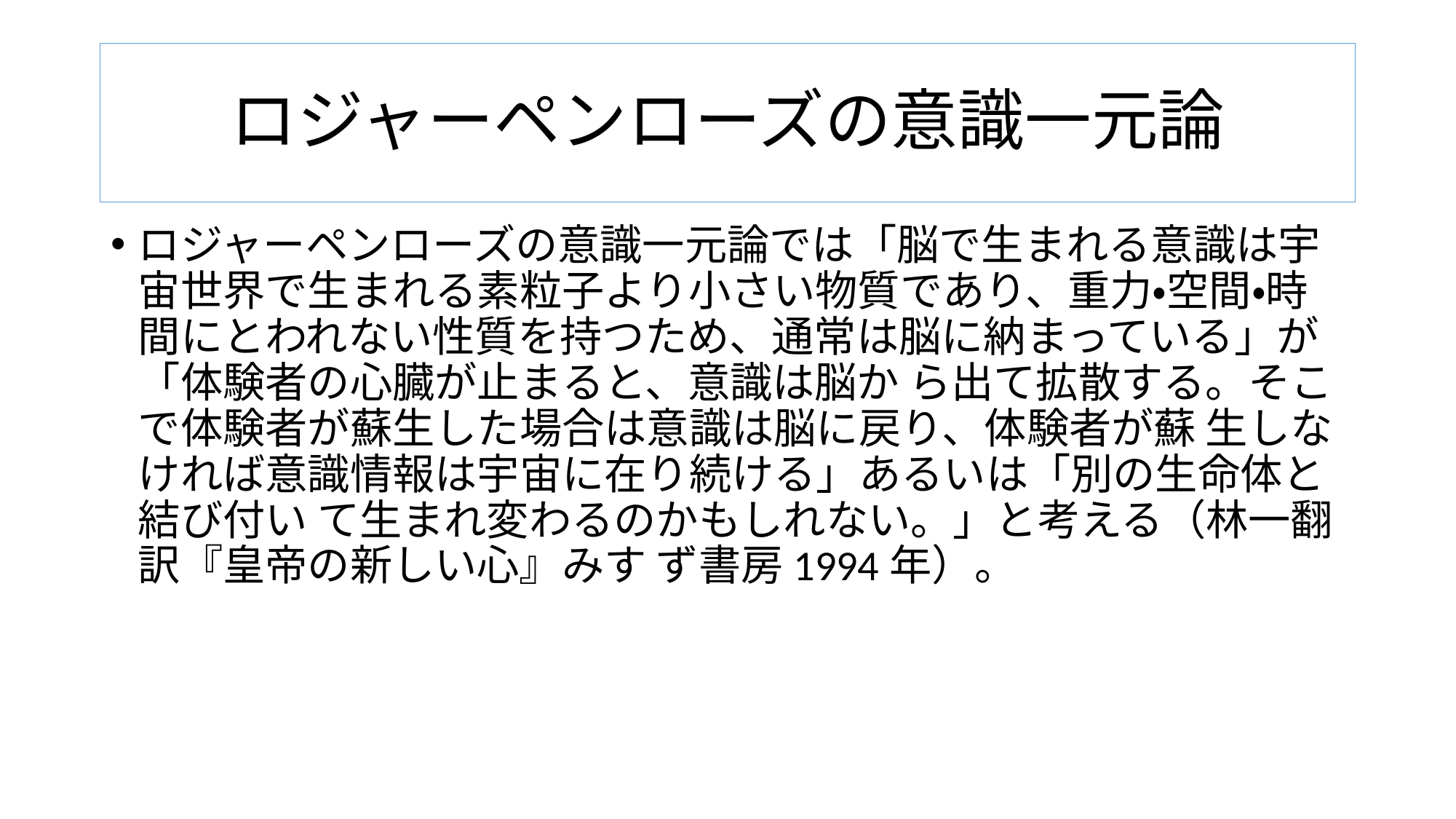

# ロジャーペンローズの意識一元論
ロジャーペンローズの意識一元論では「脳で生まれる意識は宇宙世界で生まれる素粒子より小さい物質であり、重力・空間・時間にとわれない性質を持つため、通常は脳に納まっている」が「体験者の心臓が止まると、意識は脳か ら出て拡散する。そこで体験者が蘇生した場合は意識は脳に戻り、体験者が蘇 生しなければ意識情報は宇宙に在り続ける」あるいは「別の生命体と結び付い て生まれ変わるのかもしれない。」と考える（林一翻訳『皇帝の新しい心』みす ず書房1994年）。